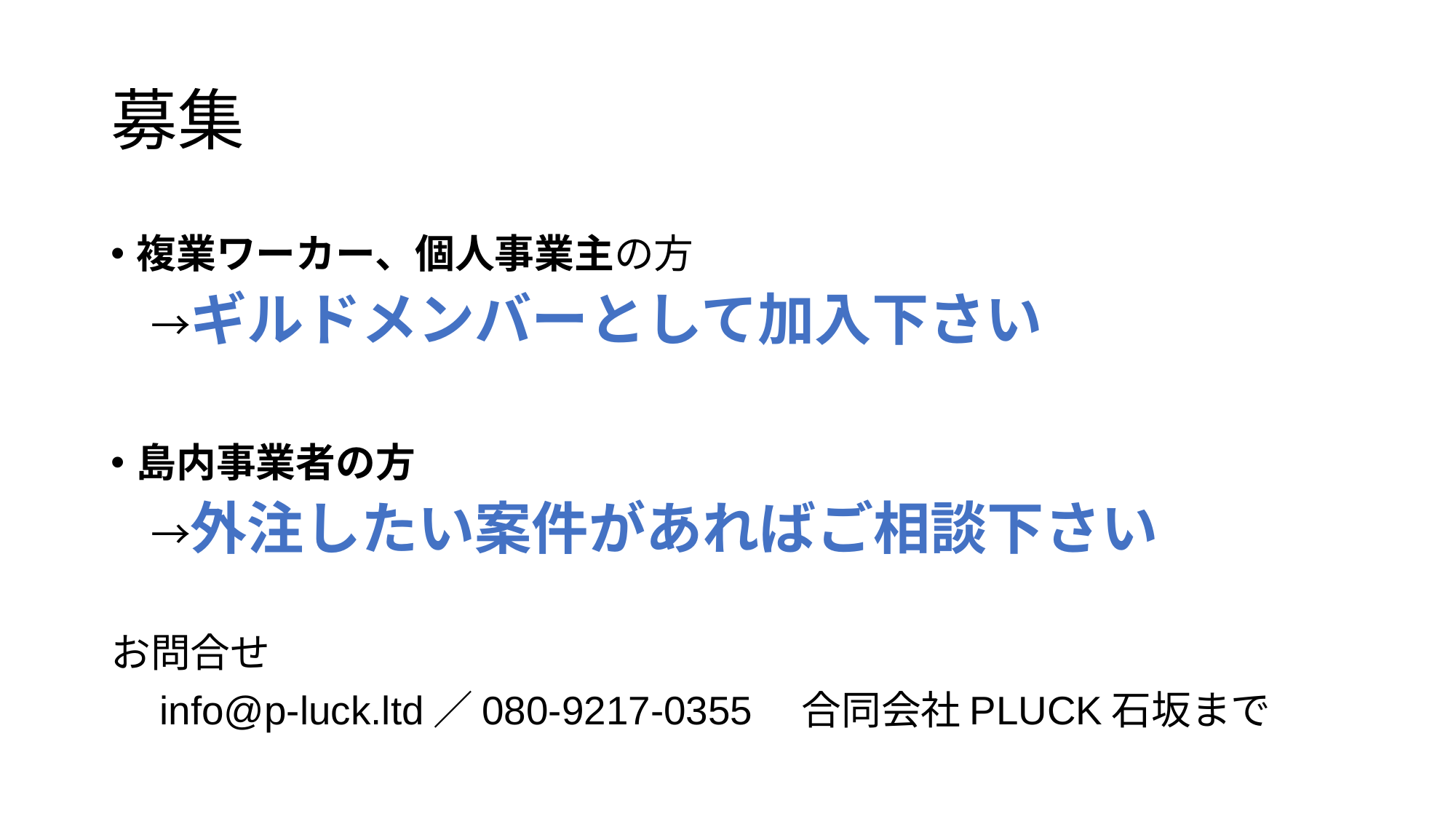

# 募集
複業ワーカー、個人事業主の方
　→ギルドメンバーとして加入下さい

島内事業者の方
　→外注したい案件があればご相談下さい

お問合せ
　info@p-luck.ltd／080-9217-0355　合同会社PLUCK石坂まで